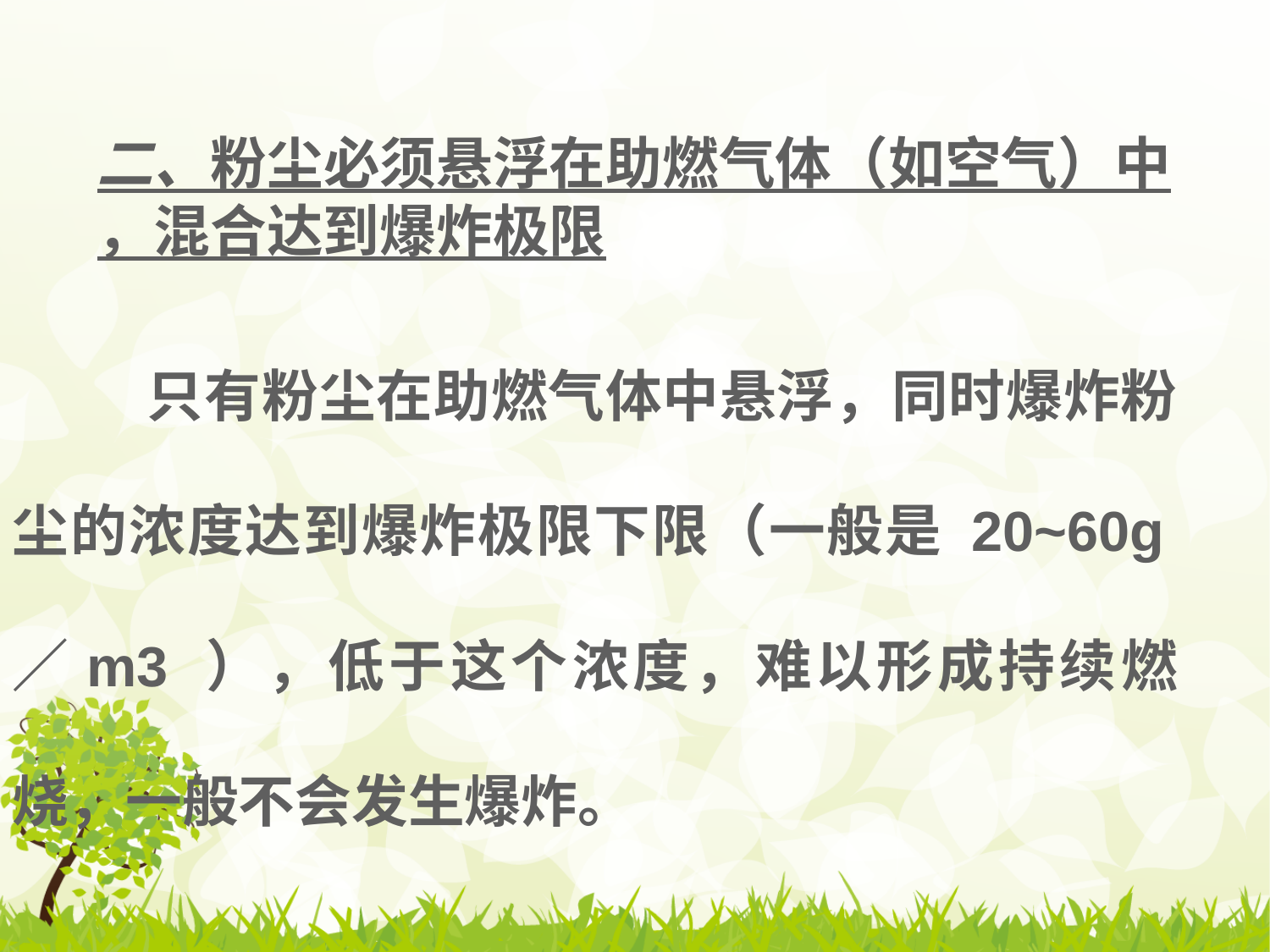

二、粉尘必须悬浮在助燃气体（如空气）中 ，混合达到爆炸极限
            只有粉尘在助燃气体中悬浮，同时爆炸粉尘的浓度达到爆炸极限下限（一般是 20~60g／m3 ），低于这个浓度，难以形成持续燃烧，一般不会发生爆炸。